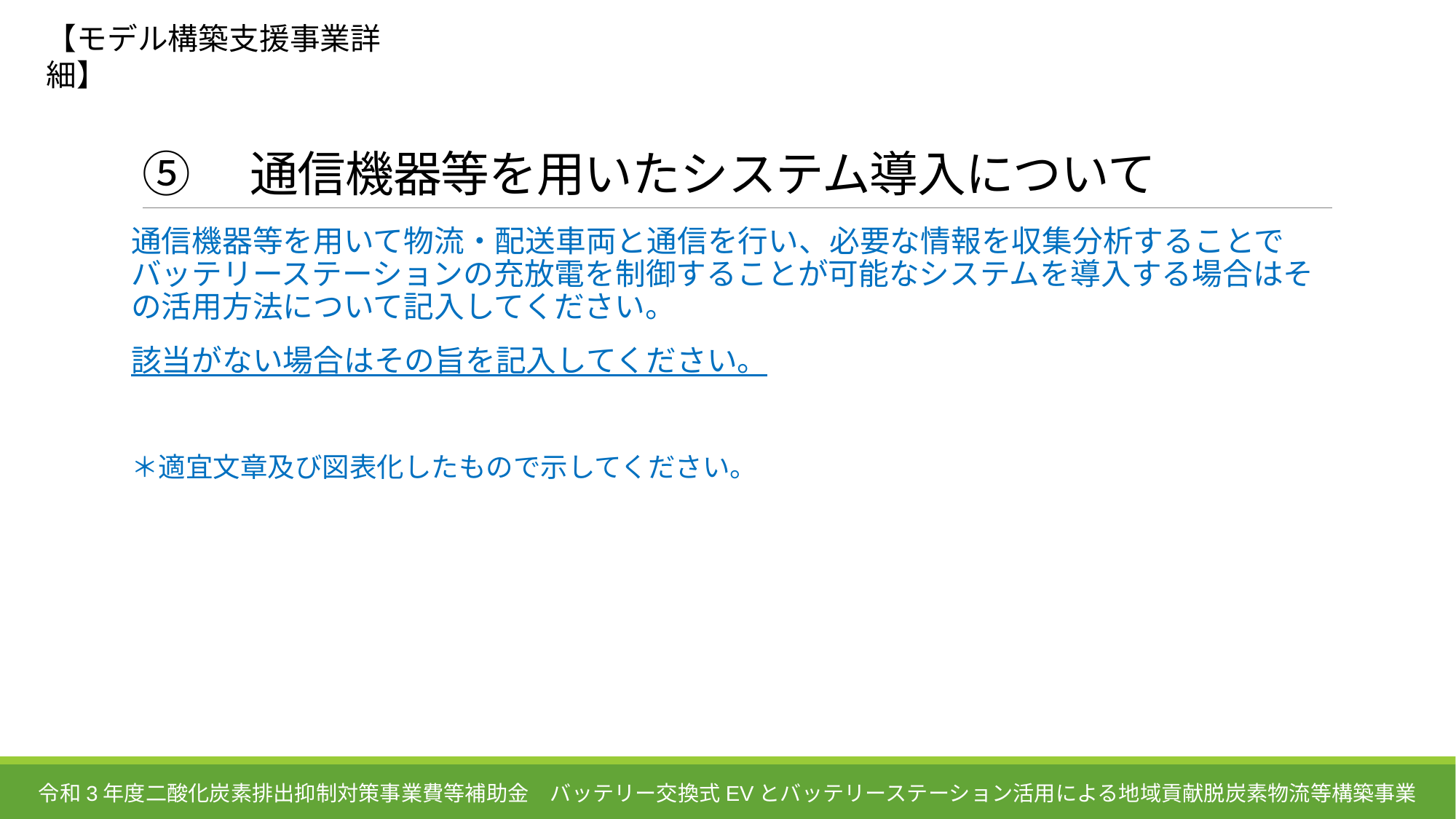

【モデル構築支援事業詳細】
# ⑤　通信機器等を用いたシステム導入について
通信機器等を用いて物流・配送車両と通信を行い、必要な情報を収集分析することでバッテリーステーションの充放電を制御することが可能なシステムを導入する場合はその活用方法について記入してください。
該当がない場合はその旨を記入してください。

＊適宜文章及び図表化したもので示してください。

令和3年度二酸化炭素排出抑制対策事業費等補助金　バッテリー交換式EVとバッテリーステーション活用による地域貢献脱炭素物流等構築事業